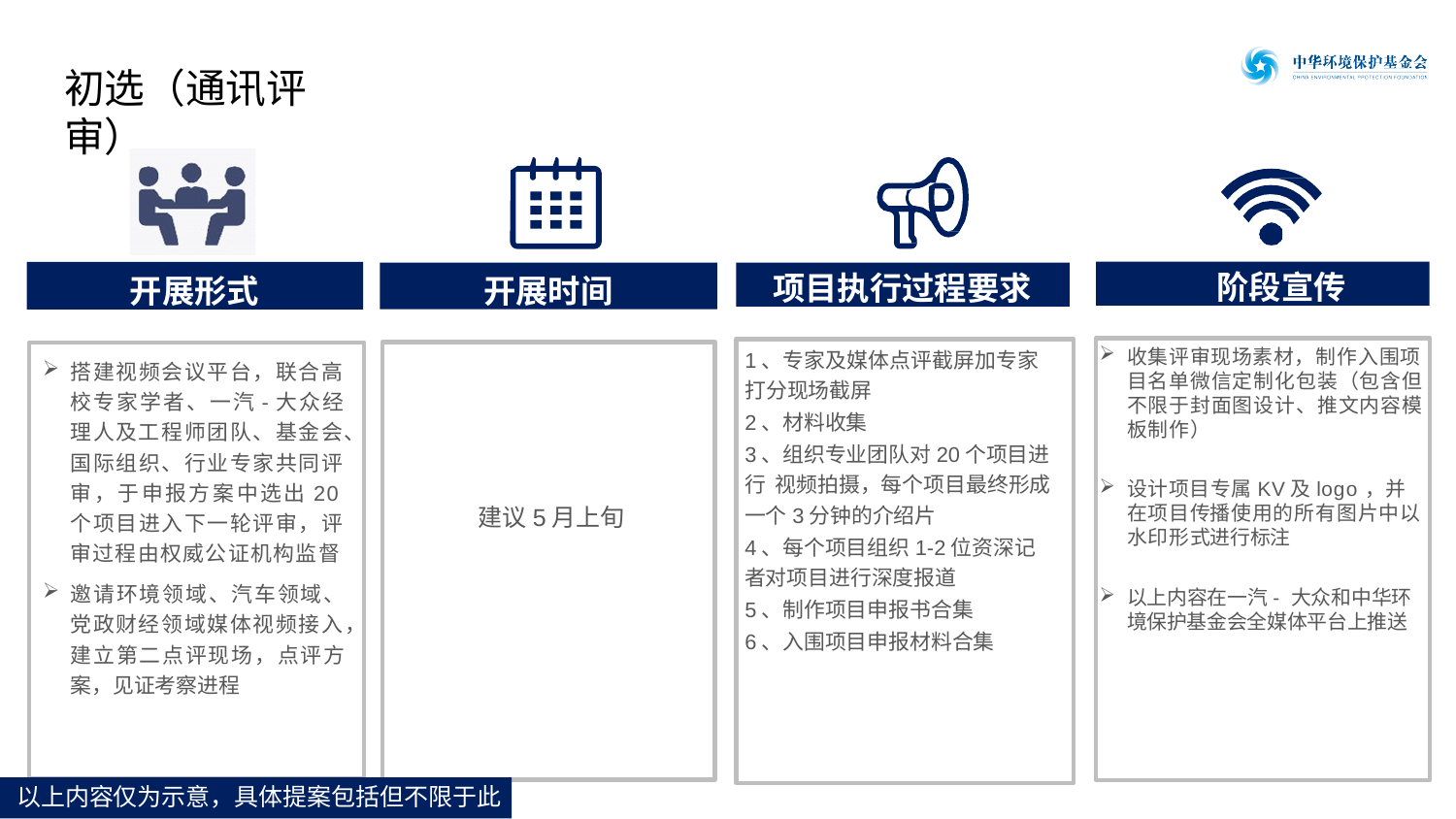

# 初选（通讯评审）

开展形式
阶段宣传
开展时间
项目执行过程要求

收集评审现场素材，制作入围项目名单微信定制化包装（包含但不限于封面图设计、推文内容模板制作）

设计项目专属KV及logo，并在项目传播使用的所有图片中以水印形式进行标注

以上内容在一汽-大众和中华环境保护基金会全媒体平台上推送

1、专家及媒体点评截屏加专家打分现场截屏
2、材料收集
3、组织专业团队对20个项目进行  视频拍摄，每个项目最终形成一个3分钟的介绍片
4、每个项目组织1-2位资深记者对项目进行深度报道
5、制作项目申报书合集
6、入围项目申报材料合集

建议5月上旬

搭建视频会议平台，联合高校专家学者、一汽-大众经理人及工程师团队、基金会、国际组织、行业专家共同评审，于申报方案中选出20个项目进入下一轮评审，评审过程由权威公证机构监督
邀请环境领域、汽车领域、党政财经领域媒体视频接入，建立第二点评现场，点评方案，见证考察进程

总经理办公室
Company Office
2
以上内容仅为示意，具体提案包括但不限于此